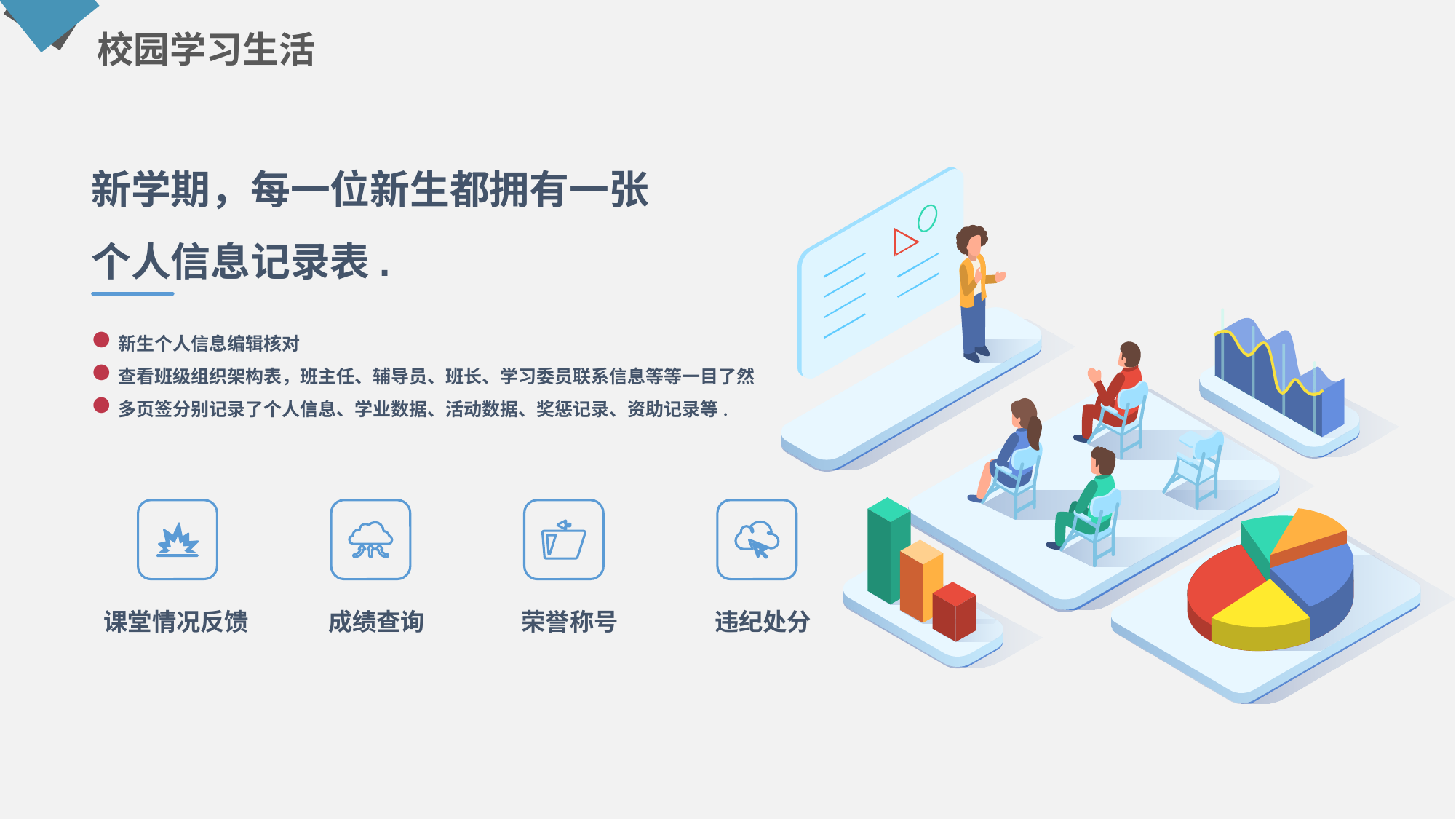

校园学习生活
新学期，每一位新生都拥有一张
个人信息记录表.

新生个人信息编辑核对
查看班级组织架构表，班主任、辅导员、班长、学习委员联系信息等等一目了然
多页签分别记录了个人信息、学业数据、活动数据、奖惩记录、资助记录等.

课堂情况反馈
成绩查询
荣誉称号
违纪处分